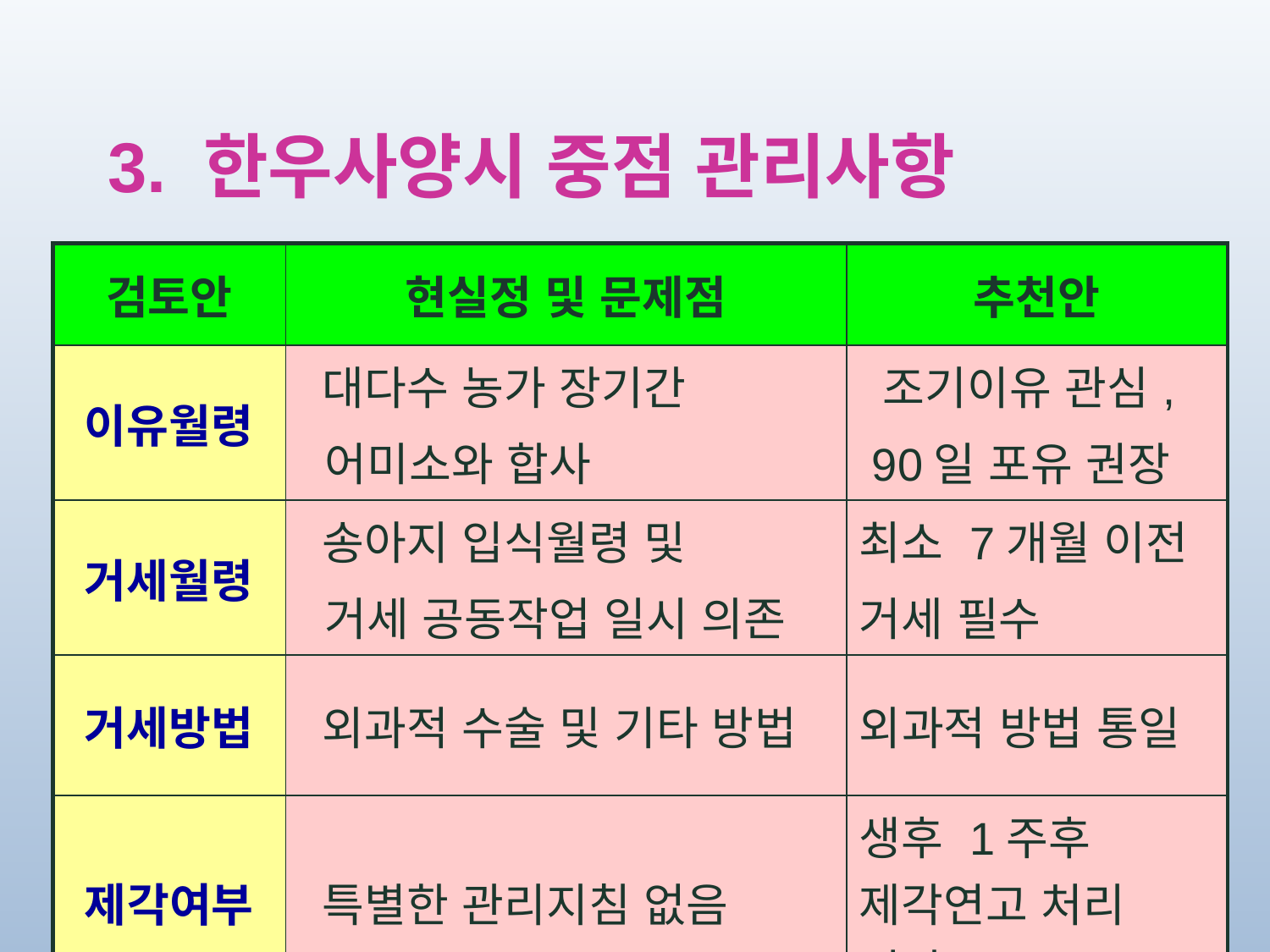

# 3. 한우사양시 중점 관리사항
| 검토안 | 현실정 및 문제점 | 추천안 |
| --- | --- | --- |
| 이유월령 | 대다수 농가 장기간 어미소와 합사 | 조기이유 관심, 90일 포유 권장 |
| 거세월령 | 송아지 입식월령 및 거세 공동작업 일시 의존 | 최소 7개월 이전 거세 필수 |
| 거세방법 | 외과적 수술 및 기타 방법 | 외과적 방법 통일 |
| 제각여부 | 특별한 관리지침 없음 | 생후 1주후 제각연고 처리 권장 |